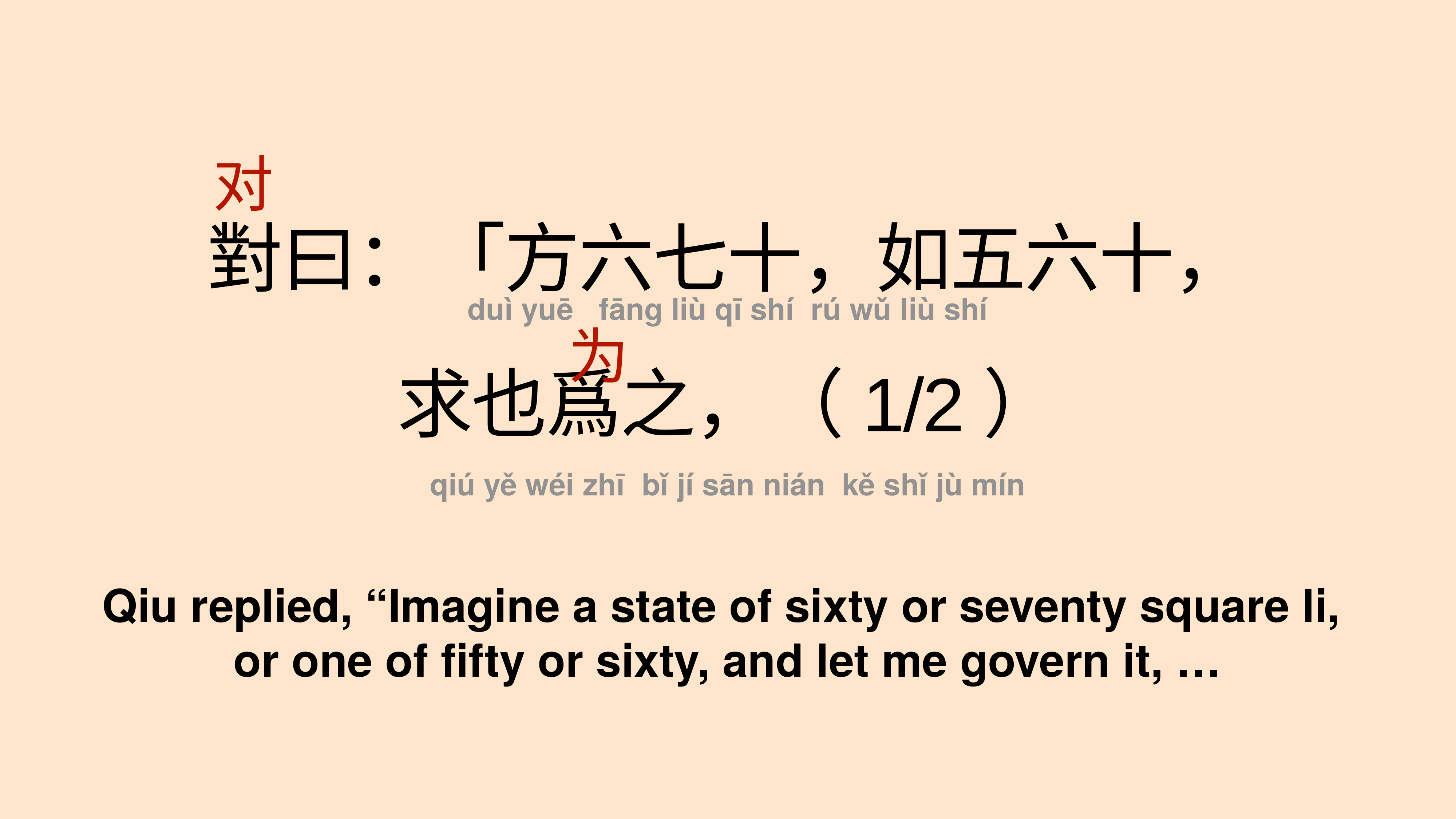

对
對曰：「方六七十，如五六十，
求也爲之，（1/2）
duì yuē   fāng liù qī shí  rú wǔ liù shí
为
qiú yě wéi zhī  bǐ jí sān nián  kě shǐ jù mín
Qiu replied, “Imagine a state of sixty or seventy square li,
or one of fifty or sixty, and let me govern it, …